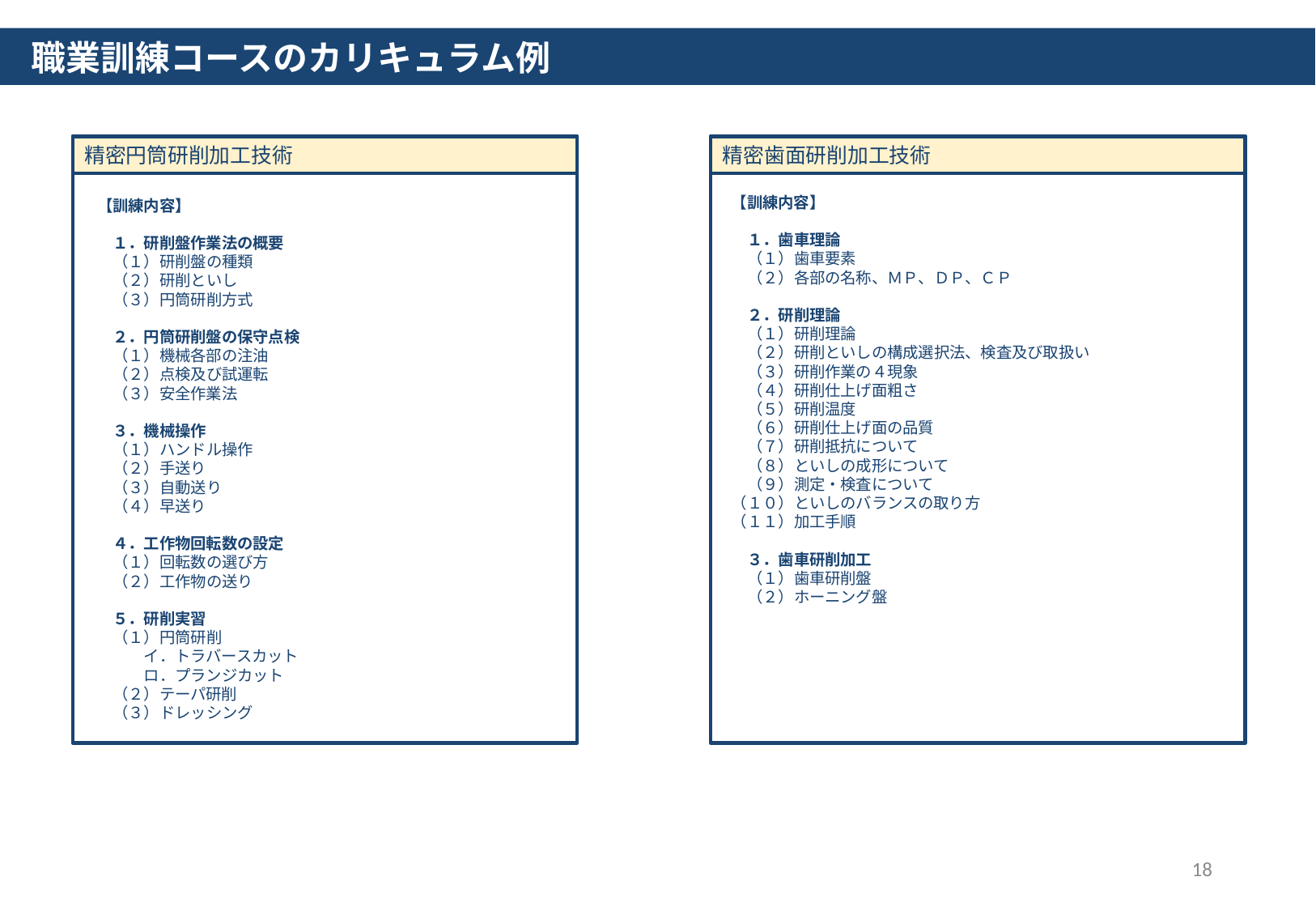

職業訓練コースのカリキュラム例

精密円筒研削加工技術
【訓練内容】

　１．研削盤作業法の概要
　（１）研削盤の種類
　（２）研削といし
　（３）円筒研削方式

　２．円筒研削盤の保守点検
　（１）機械各部の注油
　（２）点検及び試運転
　（３）安全作業法

　３．機械操作
　（１）ハンドル操作
　（２）手送り
　（３）自動送り
　（４）早送り

　４．工作物回転数の設定
　（１）回転数の選び方
　（２）工作物の送り

　５．研削実習
　（１）円筒研削
　　　イ．トラバースカット
　　　ロ．プランジカット
　（２）テーパ研削
　（３）ドレッシング

精密歯面研削加工技術
【訓練内容】

　１．歯車理論
　（１）歯車要素
　（２）各部の名称、ＭＰ、ＤＰ、ＣＰ

　２．研削理論
　（１）研削理論
　（２）研削といしの構成選択法、検査及び取扱い
　（３）研削作業の４現象
　（４）研削仕上げ面粗さ
　（５）研削温度
　（６）研削仕上げ面の品質
　（７）研削抵抗について
　（８）といしの成形について
　（９）測定・検査について
（１０）といしのバランスの取り方
（１１）加工手順

　３．歯車研削加工
　（１）歯車研削盤
　（２）ホーニング盤

18